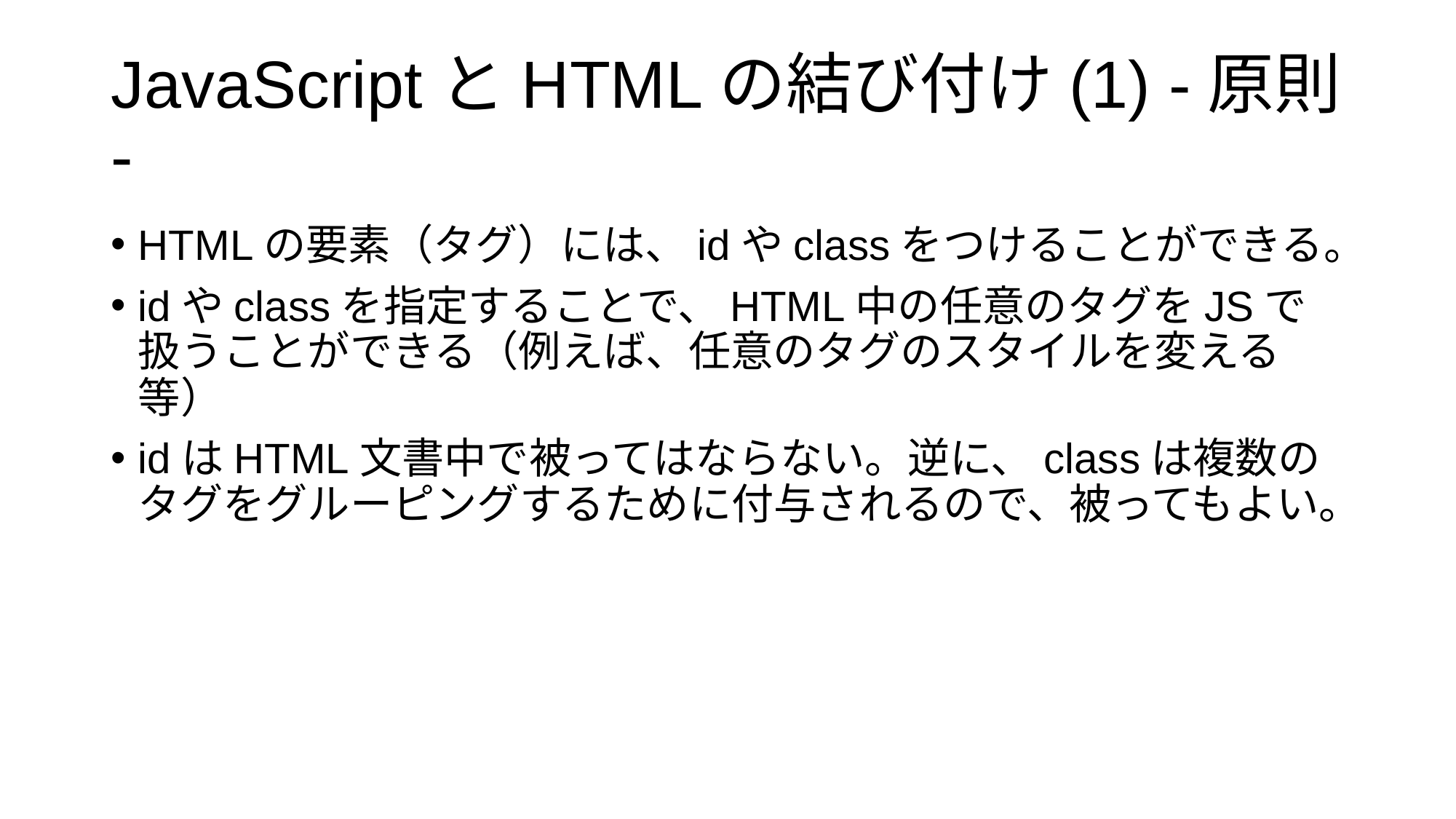

# JavaScriptとHTMLの結び付け(1) -原則-
HTMLの要素（タグ）には、idやclassをつけることができる。
idやclassを指定することで、HTML中の任意のタグをJSで扱うことができる（例えば、任意のタグのスタイルを変える等）
idはHTML文書中で被ってはならない。逆に、classは複数のタグをグルーピングするために付与されるので、被ってもよい。